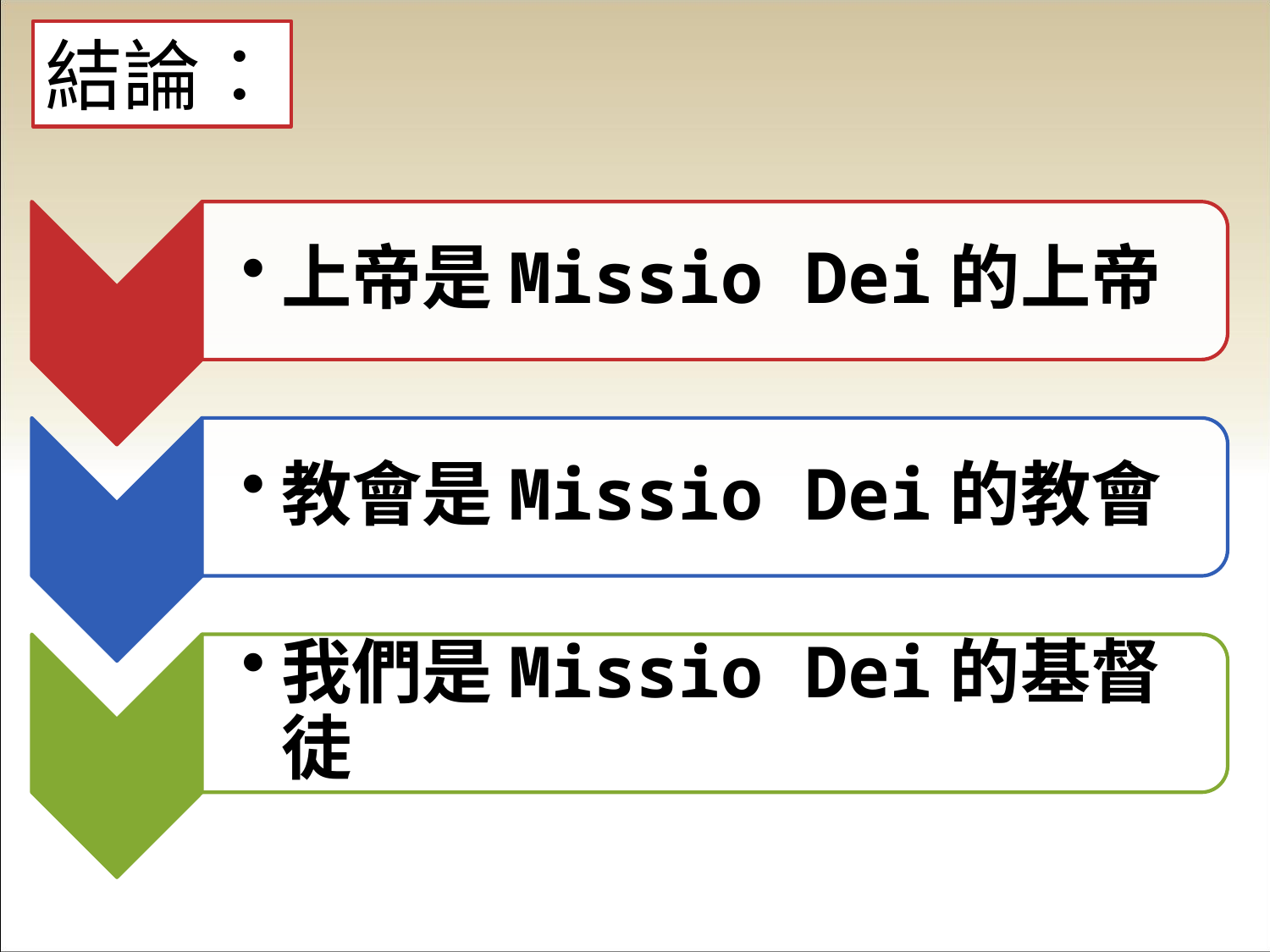

結論：

上帝是Missio Dei的上帝

教會是Missio Dei的教會

我們是Missio Dei的基督徒